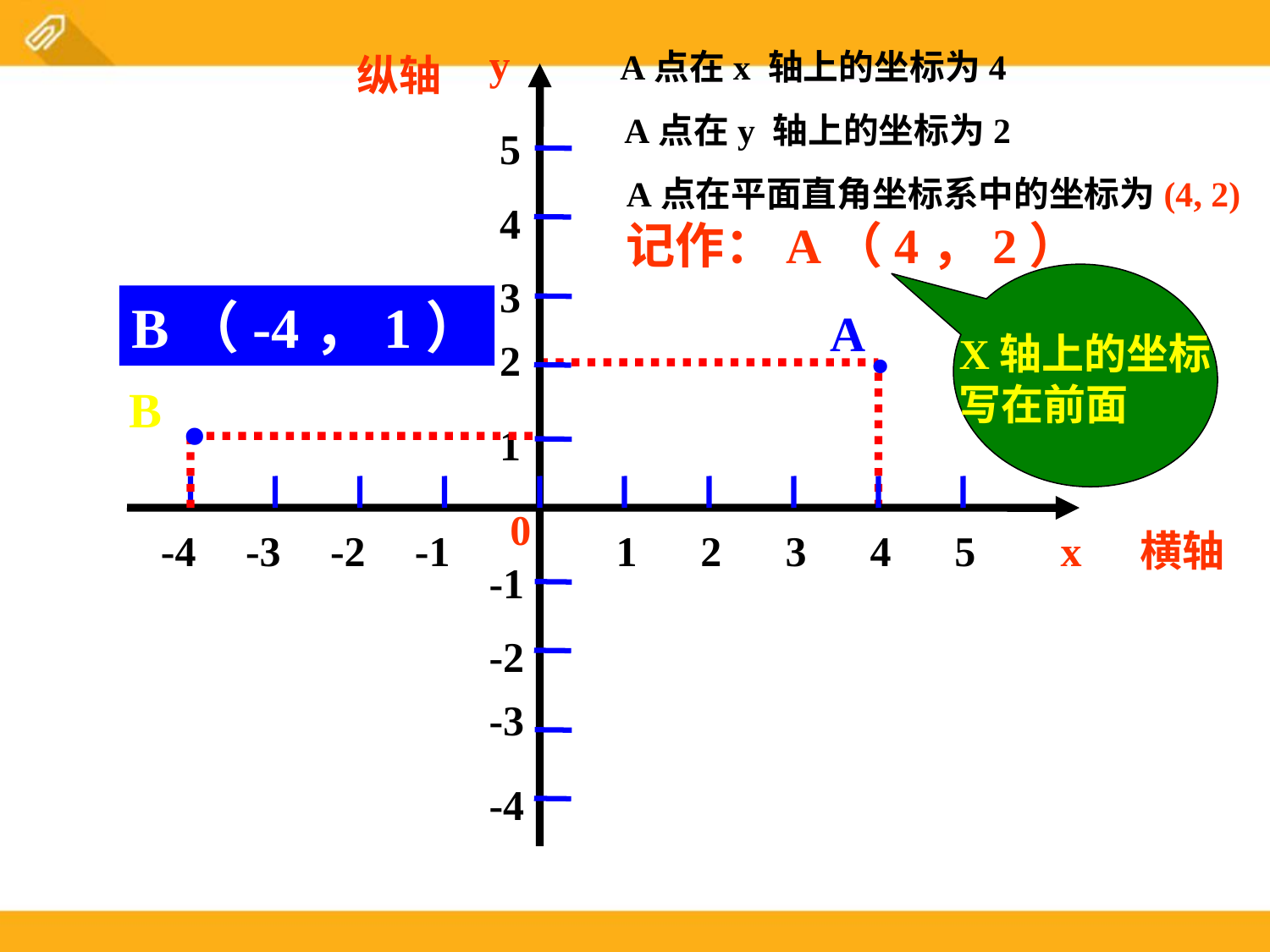

y
纵轴
A点在x 轴上的坐标为4

5

4
3

2
1

-1

-2
-3

-4
A点在y 轴上的坐标为2
A点在平面直角坐标系中的坐标为(4, 2)
记作：A（4，2）

X轴上的坐标
写在前面
B（-4，1）
A
·
·
B

-4
-3
-2
-1
1
2
3
4
5
0
x
横轴